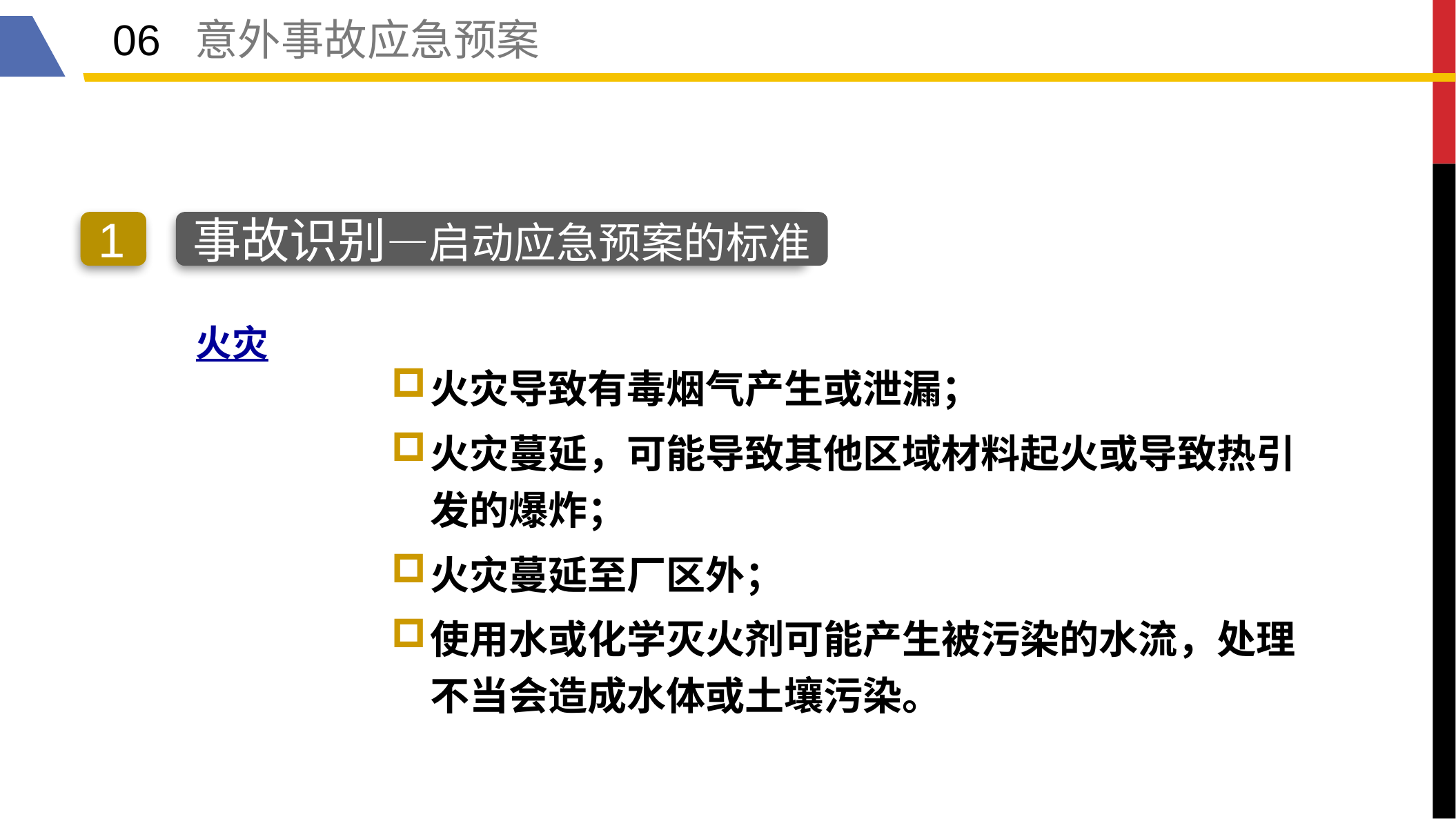

06  意外事故应急预案

1

事故识别—启动应急预案的标准
火灾
火灾导致有毒烟气产生或泄漏；
火灾蔓延，可能导致其他区域材料起火或导致热引发的爆炸；
火灾蔓延至厂区外；
使用水或化学灭火剂可能产生被污染的水流，处理不当会造成水体或土壤污染。